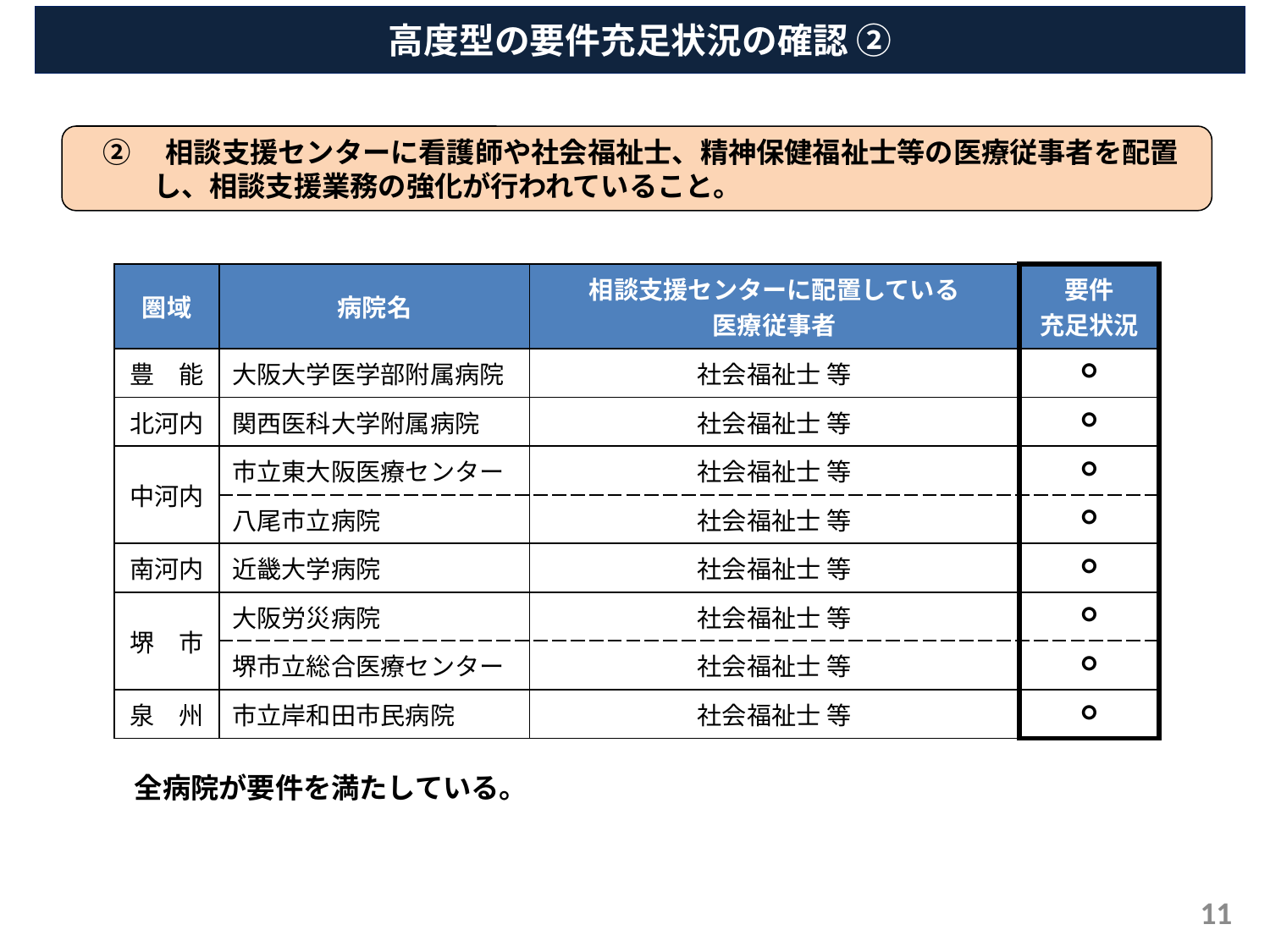

高度型の要件充足状況の確認 ②
②　相談支援センターに看護師や社会福祉士、精神保健福祉士等の医療従事者を配置し、相談支援業務の強化が行われていること。
| 圏域 | 病院名 | 相談支援センターに配置している 医療従事者 | 要件 充足状況 |
| --- | --- | --- | --- |
| 豊　能 | 大阪大学医学部附属病院 | 社会福祉士 等 | ○ |
| 北河内 | 関西医科大学附属病院 | 社会福祉士 等 | ○ |
| 中河内 | 市立東大阪医療センター | 社会福祉士 等 | ○ |
|  | 八尾市立病院 | 社会福祉士 等 | ○ |
| 南河内 | 近畿大学病院 | 社会福祉士 等 | ○ |
| 堺　市 | 大阪労災病院 | 社会福祉士 等 | ○ |
|  | 堺市立総合医療センター | 社会福祉士 等 | ○ |
| 泉　州 | 市立岸和田市民病院 | 社会福祉士 等 | ○ |
全病院が要件を満たしている。
11